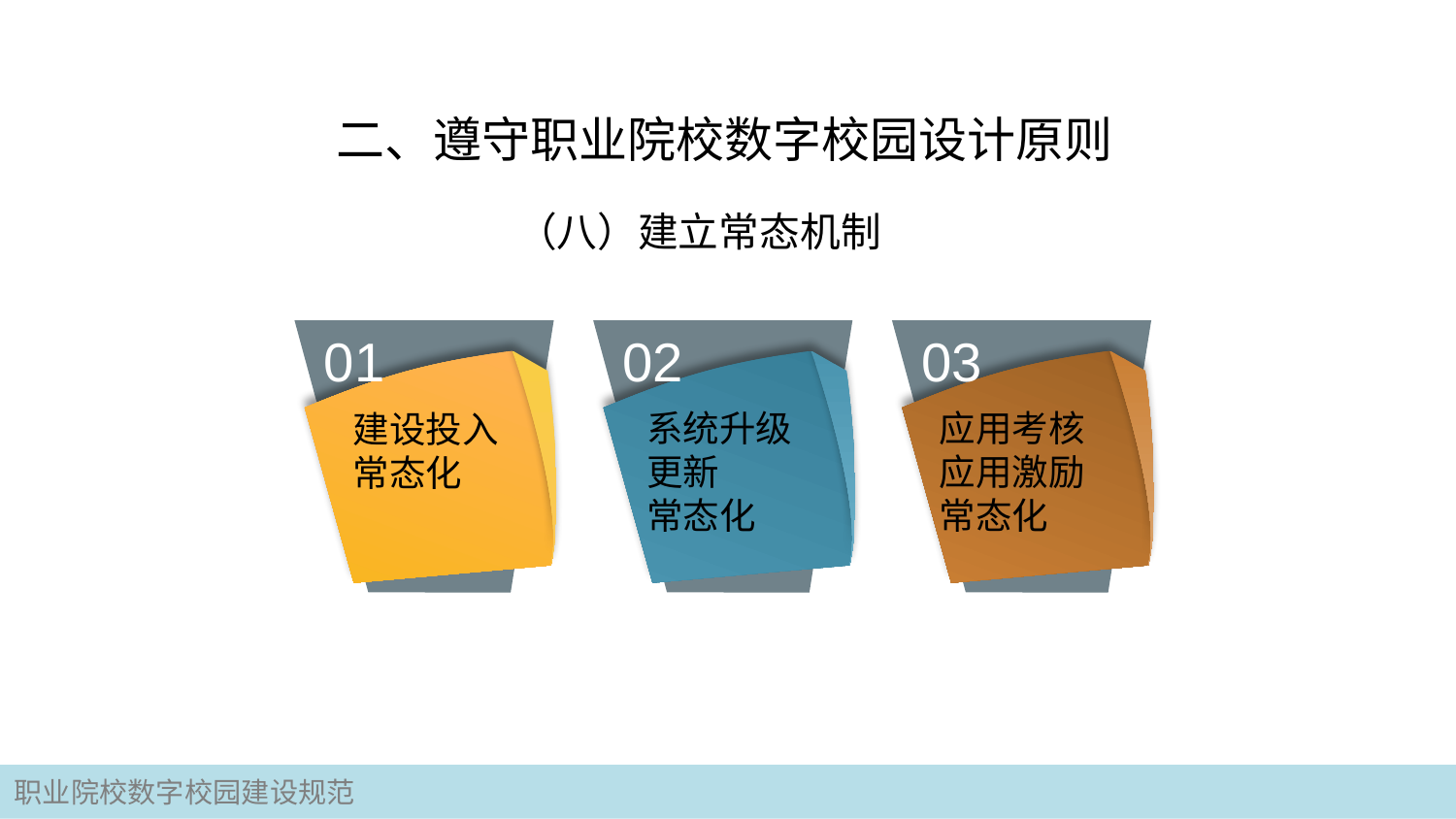

# 二、遵守职业院校数字校园设计原则
（八）建立常态机制

01

建设投入
常态化

02

系统升级更新
常态化

03

应用考核
应用激励
常态化
职业院校数字校园建设规范